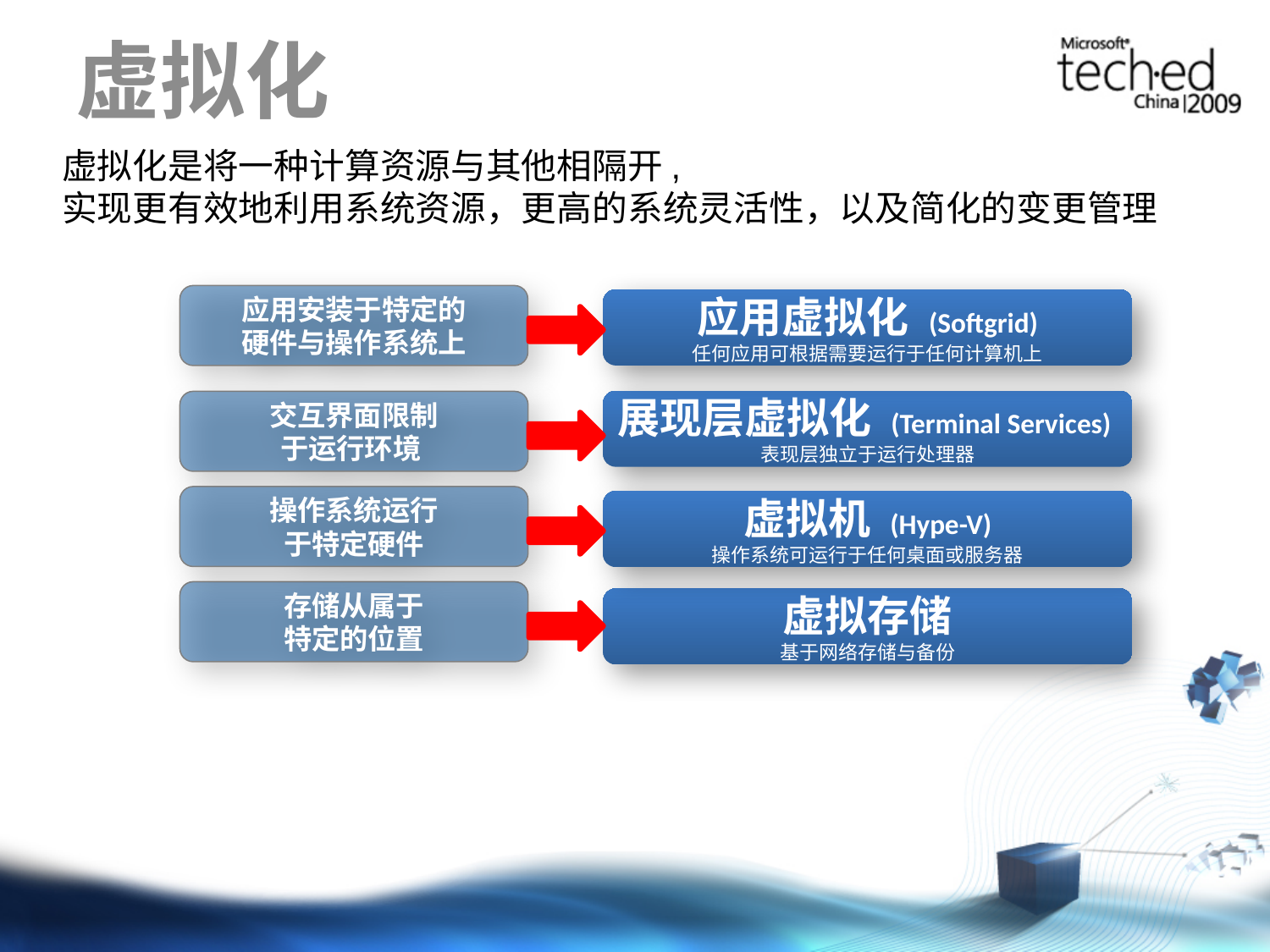

# 虚拟化
虚拟化是将一种计算资源与其他相隔开,
实现更有效地利用系统资源，更高的系统灵活性，以及简化的变更管理
应用安装于特定的
硬件与操作系统上
应用虚拟化 (Softgrid)
任何应用可根据需要运行于任何计算机上

展现层虚拟化 (Terminal Services)
表现层独立于运行处理器
交互界面限制
于运行环境

操作系统运行
于特定硬件
虚拟机 (Hype-V)
操作系统可运行于任何桌面或服务器

存储从属于
特定的位置
虚拟存储
基于网络存储与备份